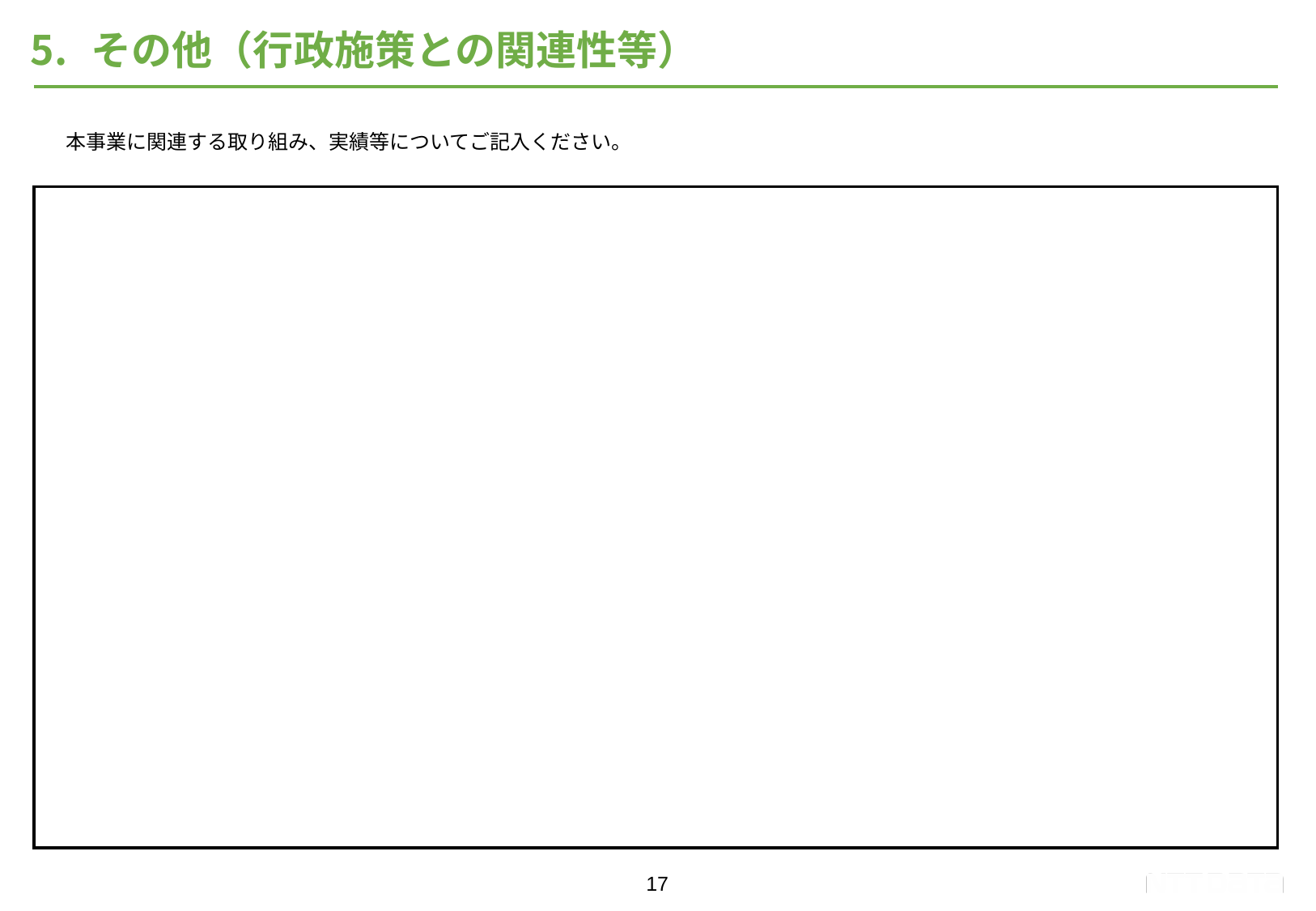

# その他（行政施策との関連性等）
記入時の注意事項
　本事業に関連する取り組み、実績等についてご記入ください。
・みどりの食料システム戦略への寄与、農林水産物・食品産業の輸出促進に資する取組であること、スタートアップによる取組であるか、フードテック官民協議会等が主催するビジネスコンテストの受賞実績等の内容を具体的に記載してください。
・記載する場合、証明となるHPのスクリーンショットなどを添付願います。
・無い場合、空欄対応をお願いします。